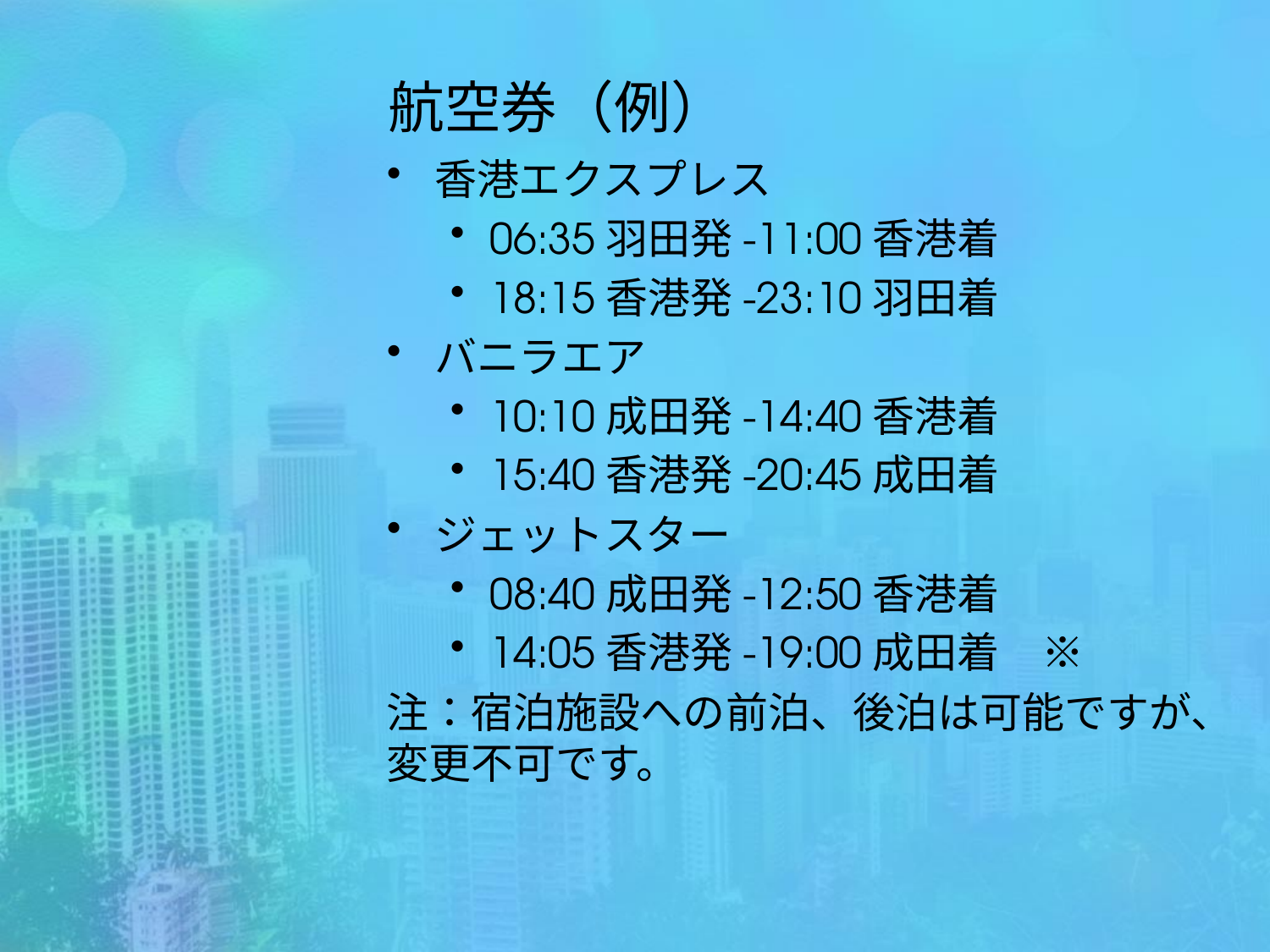

# 航空券（例）
香港エクスプレス
06:35羽田発-11:00香港着
18:15香港発-23:10羽田着
バニラエア
10:10成田発-14:40香港着
15:40香港発-20:45成田着
ジェットスター
08:40成田発-12:50香港着
14:05香港発-19:00成田着　※
注：宿泊施設への前泊、後泊は可能ですが、変更不可です。